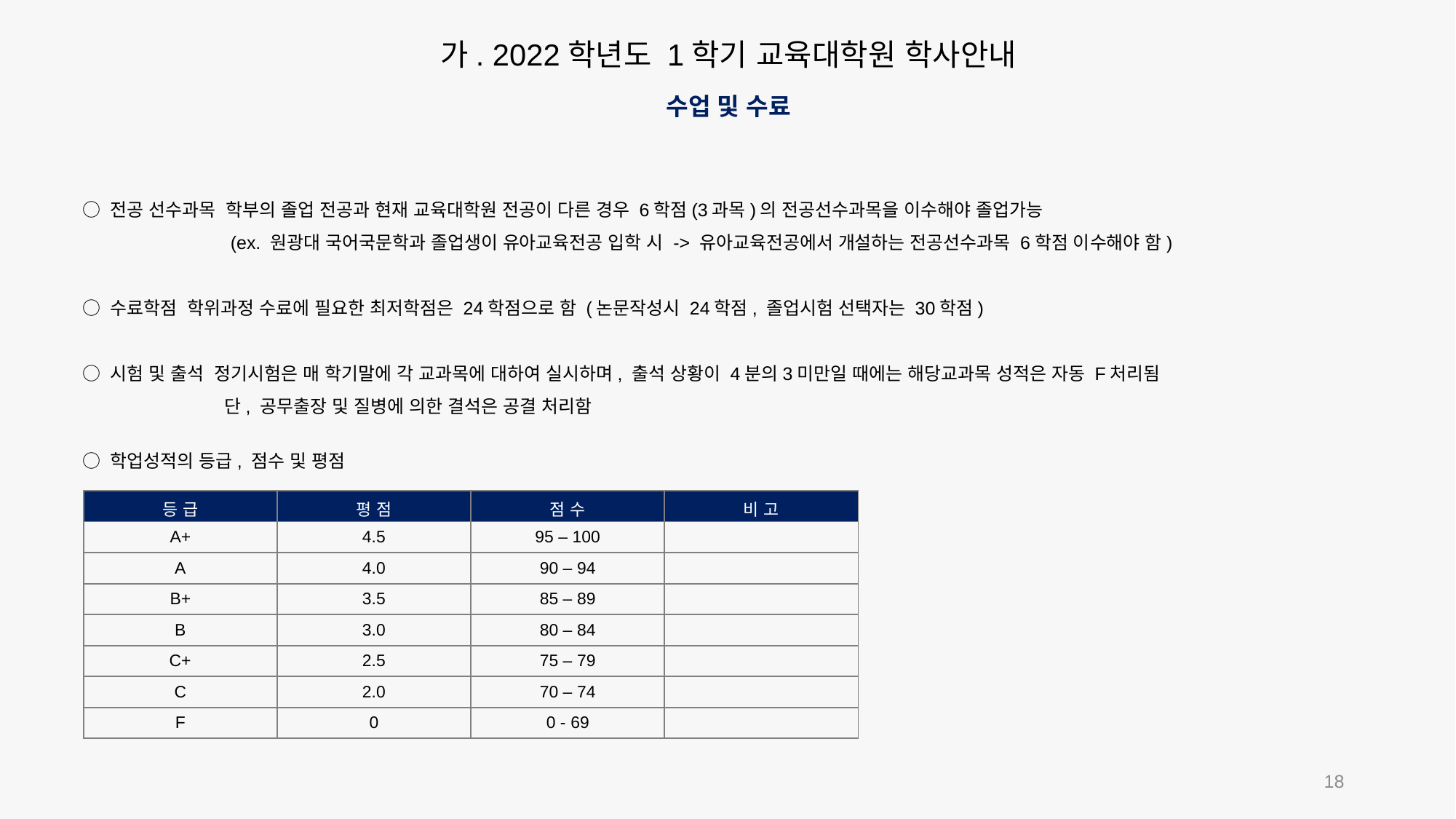

가. 2022학년도 1학기 교육대학원 학사안내
수업 및 수료
○ 전공 선수과목  학부의 졸업 전공과 현재 교육대학원 전공이 다른 경우 6학점(3과목)의 전공선수과목을 이수해야 졸업가능
                             (ex. 원광대 국어국문학과 졸업생이 유아교육전공 입학 시 -> 유아교육전공에서 개설하는 전공선수과목 6학점 이수해야 함)

○ 수료학점  학위과정 수료에 필요한 최저학점은 24학점으로 함 (논문작성시 24학점, 졸업시험 선택자는 30학점)

○ 시험 및 출석  정기시험은 매 학기말에 각 교과목에 대하여 실시하며, 출석 상황이 4분의3미만일 때에는 해당교과목 성적은 자동 F처리됨
                           단, 공무출장 및 질병에 의한 결석은 공결 처리함

○ 학업성적의 등급, 점수 및 평점

| 등 급 | 평 점 | 점 수 | 비 고 |
| --- | --- | --- | --- |
| A+ | 4.5 | 95 – 100 |  |
| A | 4.0 | 90 – 94 |  |
| B+ | 3.5 | 85 – 89 |  |
| B | 3.0 | 80 – 84 |  |
| C+ | 2.5 | 75 – 79 |  |
| C | 2.0 | 70 – 74 |  |
| F | 0 | 0 - 69 |  |
18